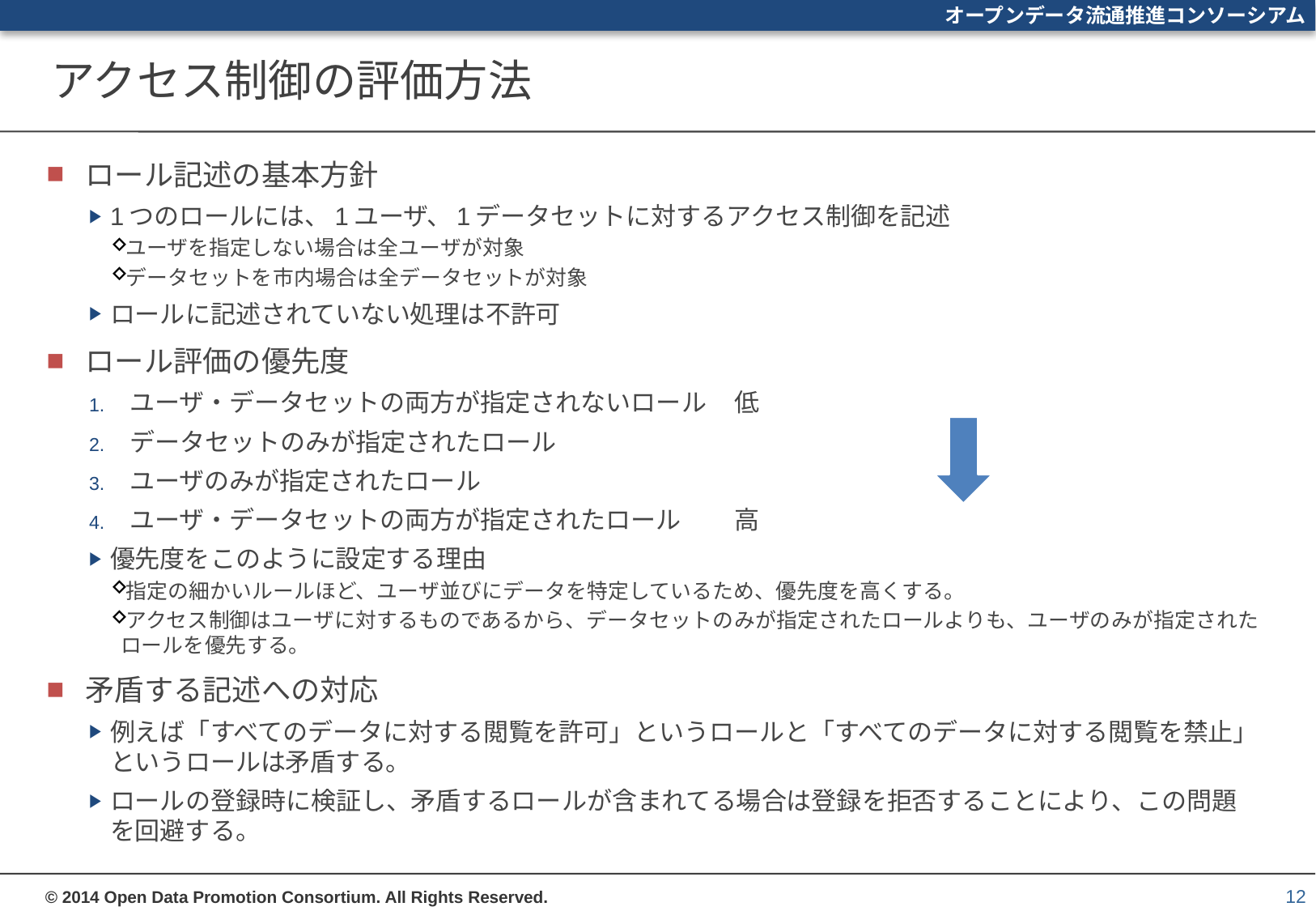

# アクセス制御の評価方法
ロール記述の基本方針
1つのロールには、1ユーザ、1データセットに対するアクセス制御を記述
ユーザを指定しない場合は全ユーザが対象
データセットを市内場合は全データセットが対象
ロールに記述されていない処理は不許可
ロール評価の優先度
ユーザ・データセットの両方が指定されないロール		低
データセットのみが指定されたロール
ユーザのみが指定されたロール
ユーザ・データセットの両方が指定されたロール		高
優先度をこのように設定する理由
指定の細かいルールほど、ユーザ並びにデータを特定しているため、優先度を高くする。
アクセス制御はユーザに対するものであるから、データセットのみが指定されたロールよりも、ユーザのみが指定されたロールを優先する。
矛盾する記述への対応
例えば「すべてのデータに対する閲覧を許可」というロールと「すべてのデータに対する閲覧を禁止」というロールは矛盾する。
ロールの登録時に検証し、矛盾するロールが含まれてる場合は登録を拒否することにより、この問題を回避する。

12